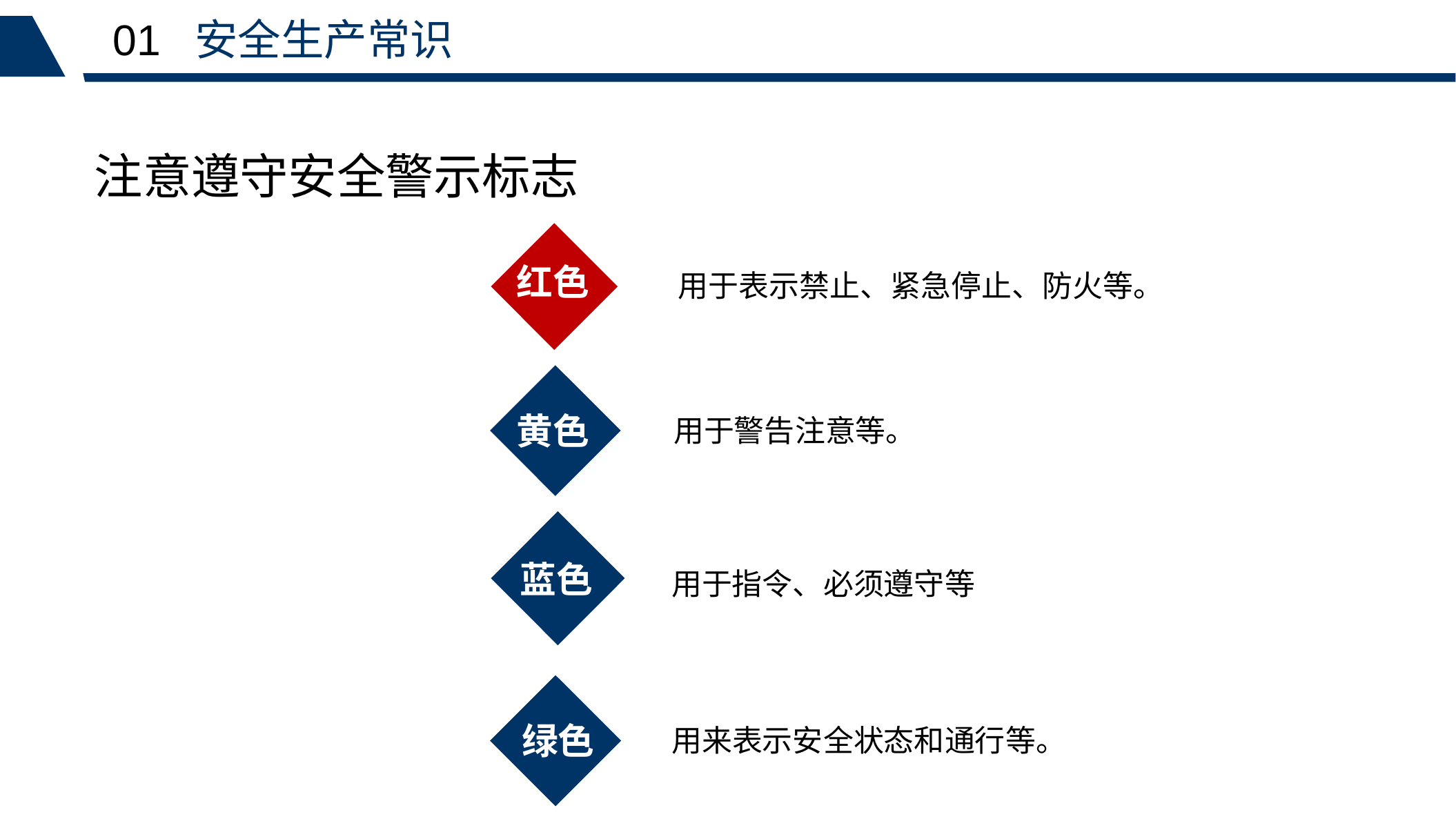

01  安全生产常识

注意遵守安全警示标志

红色
用于表示禁止、紧急停止、防火等。

黄色
用于警告注意等。

蓝色
用于指令、必须遵守等

绿色
用来表示安全状态和通行等。